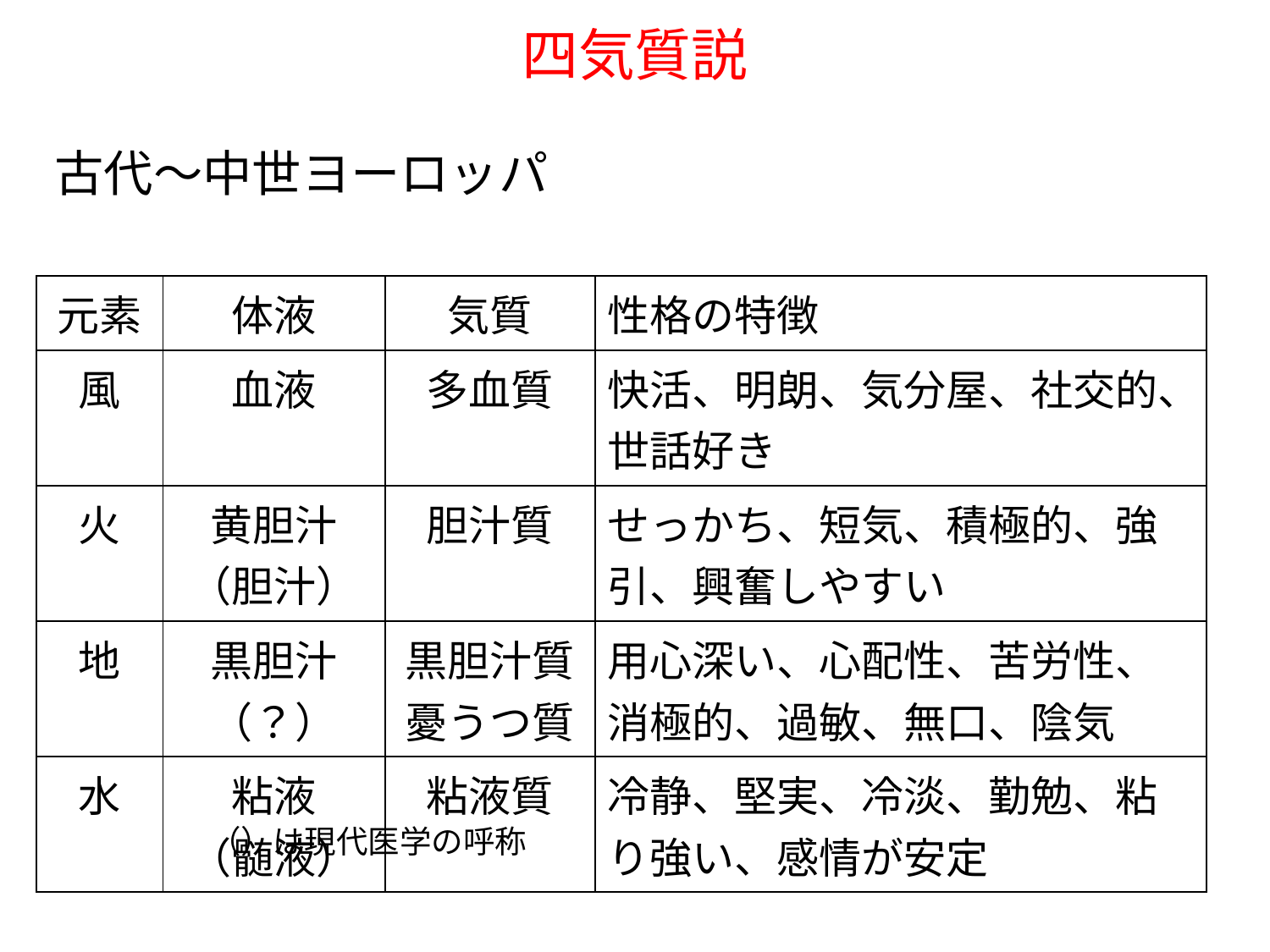

# 四気質説
古代〜中世ヨーロッパ
| 元素 | 体液 | 気質 | 性格の特徴 |
| --- | --- | --- | --- |
| 風 | 血液 | 多血質 | 快活、明朗、気分屋、社交的、世話好き |
| 火 | 黄胆汁（胆汁） | 胆汁質 | せっかち、短気、積極的、強引、興奮しやすい |
| 地 | 黒胆汁（？） | 黒胆汁質 憂うつ質 | 用心深い、心配性、苦労性、消極的、過敏、無口、陰気 |
| 水 | 粘液 （髄液） | 粘液質 | 冷静、堅実、冷淡、勤勉、粘り強い、感情が安定 |
（）は現代医学の呼称